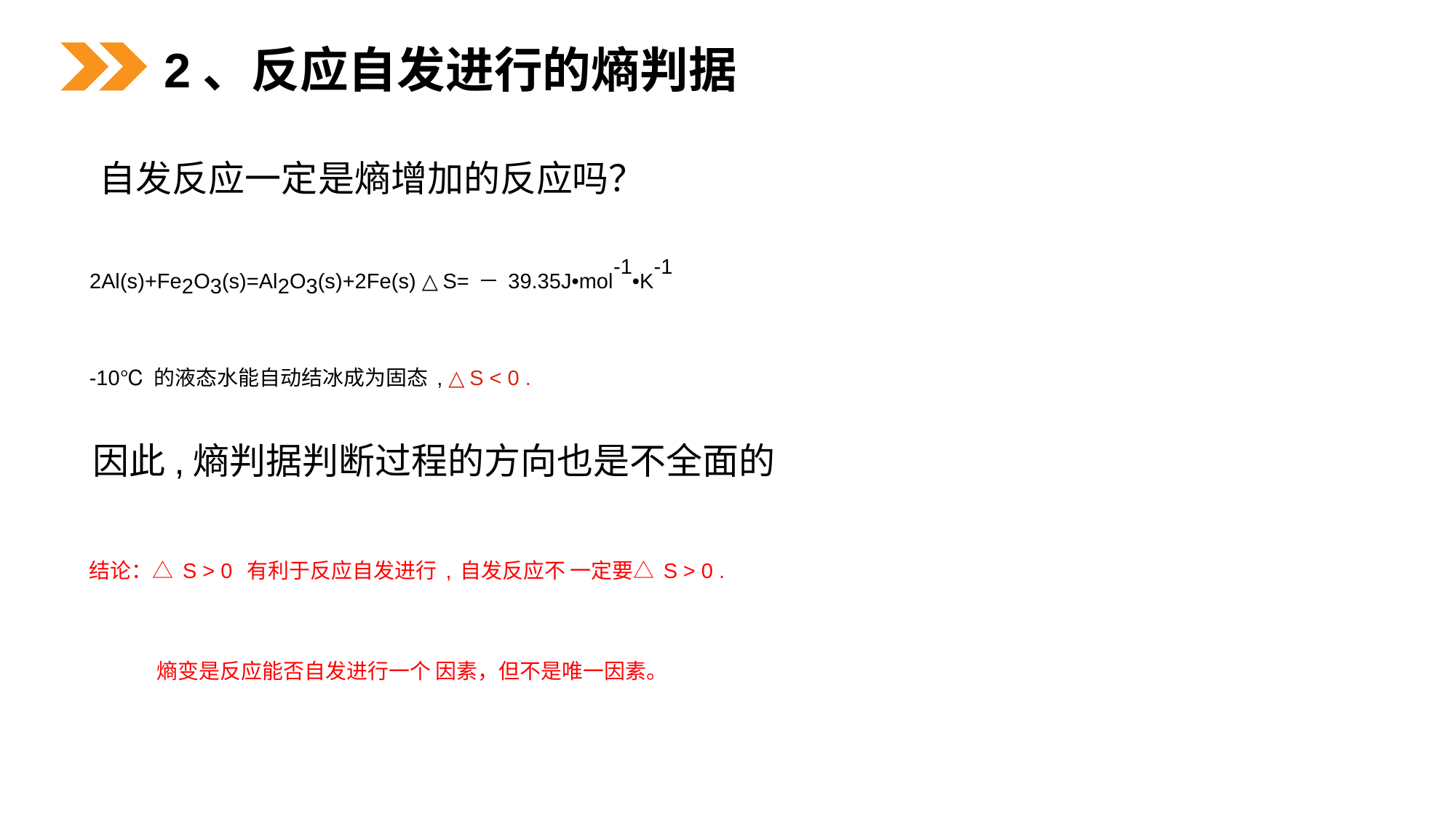

2、反应自发进行的熵判据
自发反应一定是熵增加的反应吗？
2Al(s)+Fe2O3(s)=Al2O3(s)+2Fe(s) △S=－39.35J•mol-1•K-1
-10℃的液态水能自动结冰成为固态, △S < 0 .
因此,熵判据判断过程的方向也是不全面的
结论：△S > 0 有利于反应自发进行,自发反应不 一定要△S > 0 .
       熵变是反应能否自发进行一个 因素，但不是唯一因素。